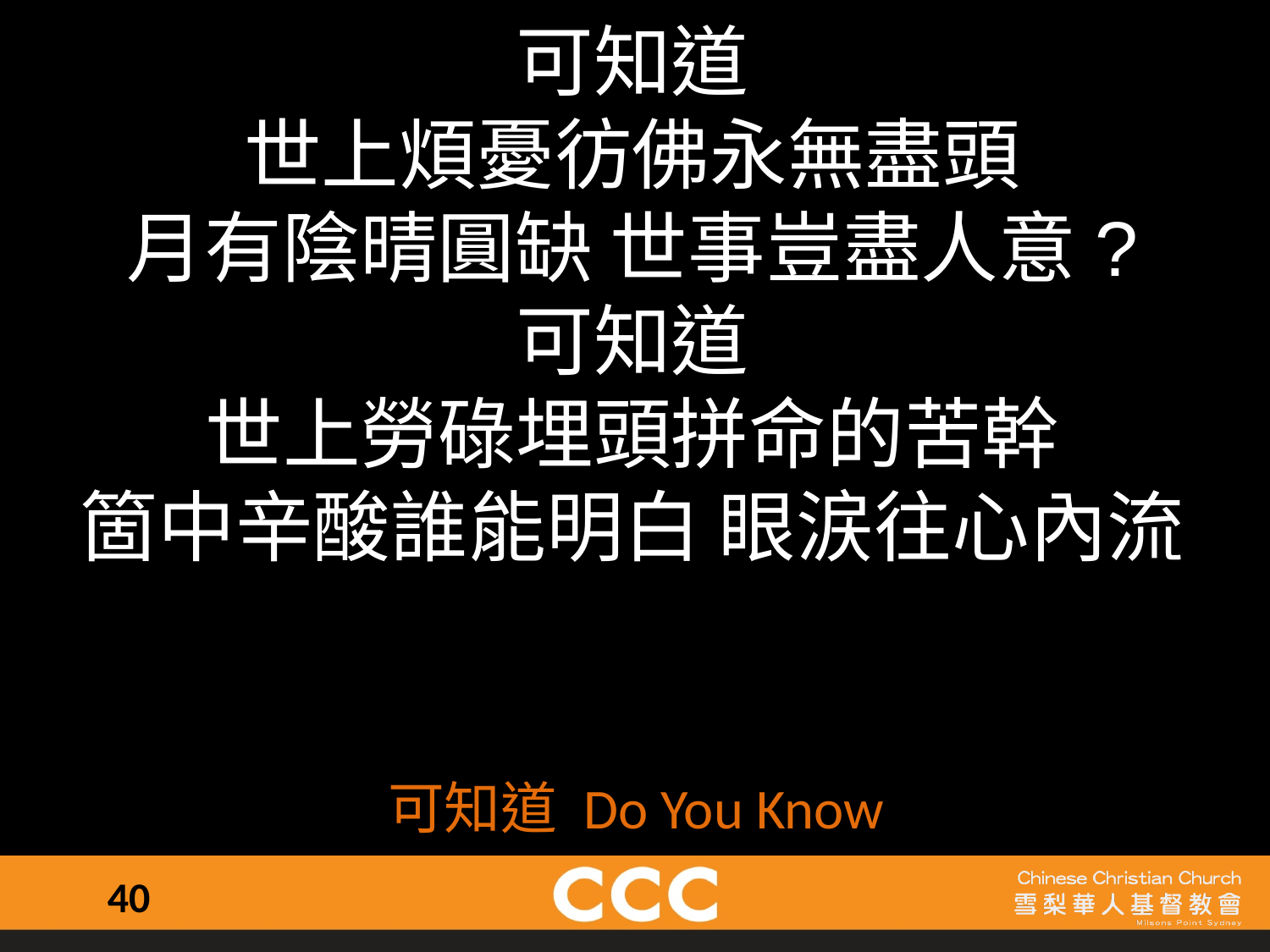

可知道
世上煩憂彷佛永無盡頭
月有陰晴圓缺 世事豈盡人意?
可知道
世上勞碌埋頭拼命的苦幹
箇中辛酸誰能明白 眼涙往心內流
可知道 Do You Know
40